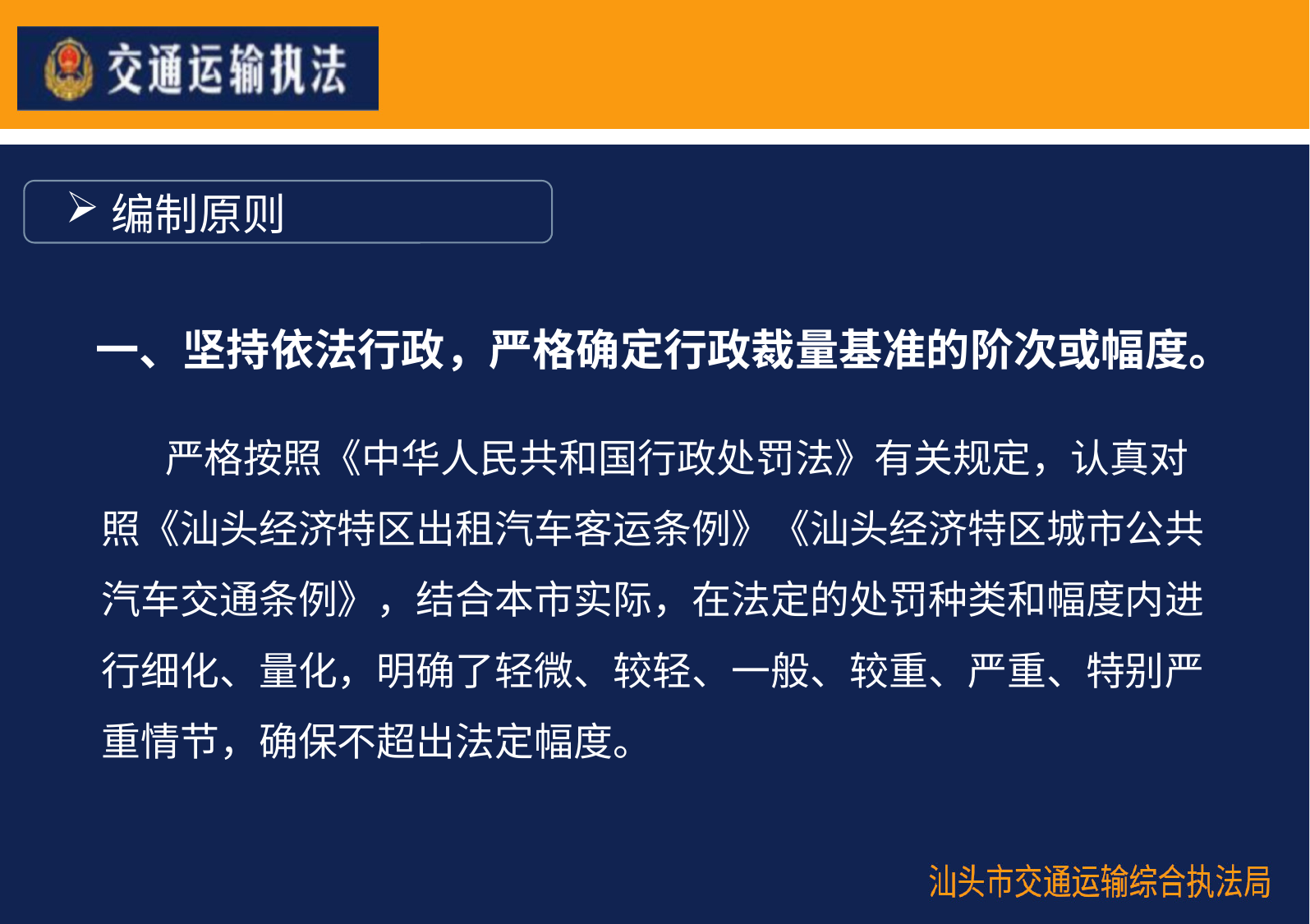

编制原则
一、坚持依法行政，严格确定行政裁量基准的阶次或幅度。
       严格按照《中华人民共和国行政处罚法》有关规定，认真对照《汕头经济特区出租汽车客运条例》《汕头经济特区城市公共汽车交通条例》，结合本市实际，在法定的处罚种类和幅度内进行细化、量化，明确了轻微、较轻、一般、较重、严重、特别严重情节，确保不超出法定幅度。